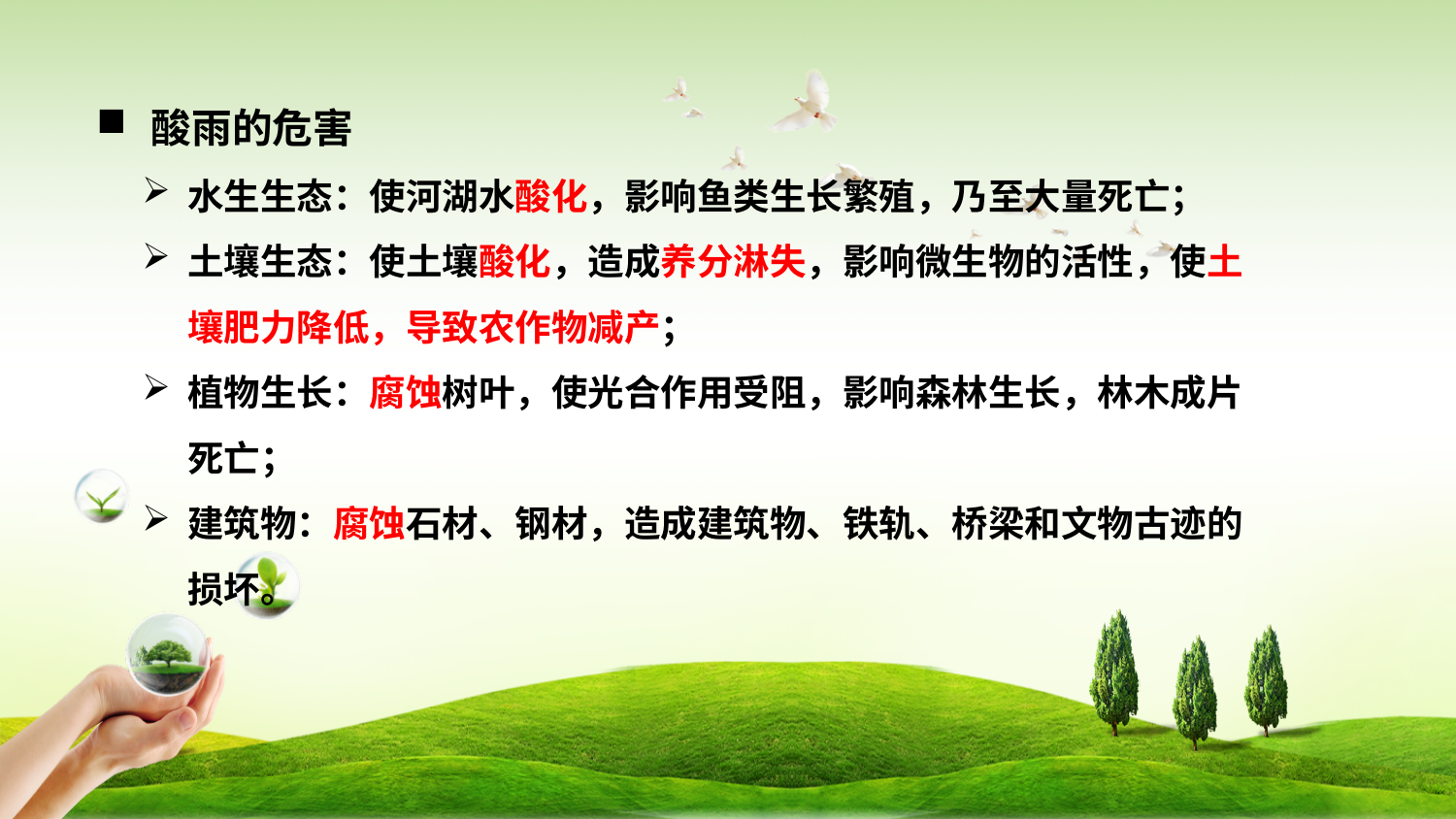

酸雨的危害
水生生态：使河湖水酸化，影响鱼类生长繁殖，乃至大量死亡；
土壤生态：使土壤酸化，造成养分淋失，影响微生物的活性，使土壤肥力降低，导致农作物减产；
植物生长：腐蚀树叶，使光合作用受阻，影响森林生长，林木成片死亡；
建筑物：腐蚀石材、钢材，造成建筑物、铁轨、桥梁和文物古迹的损坏。